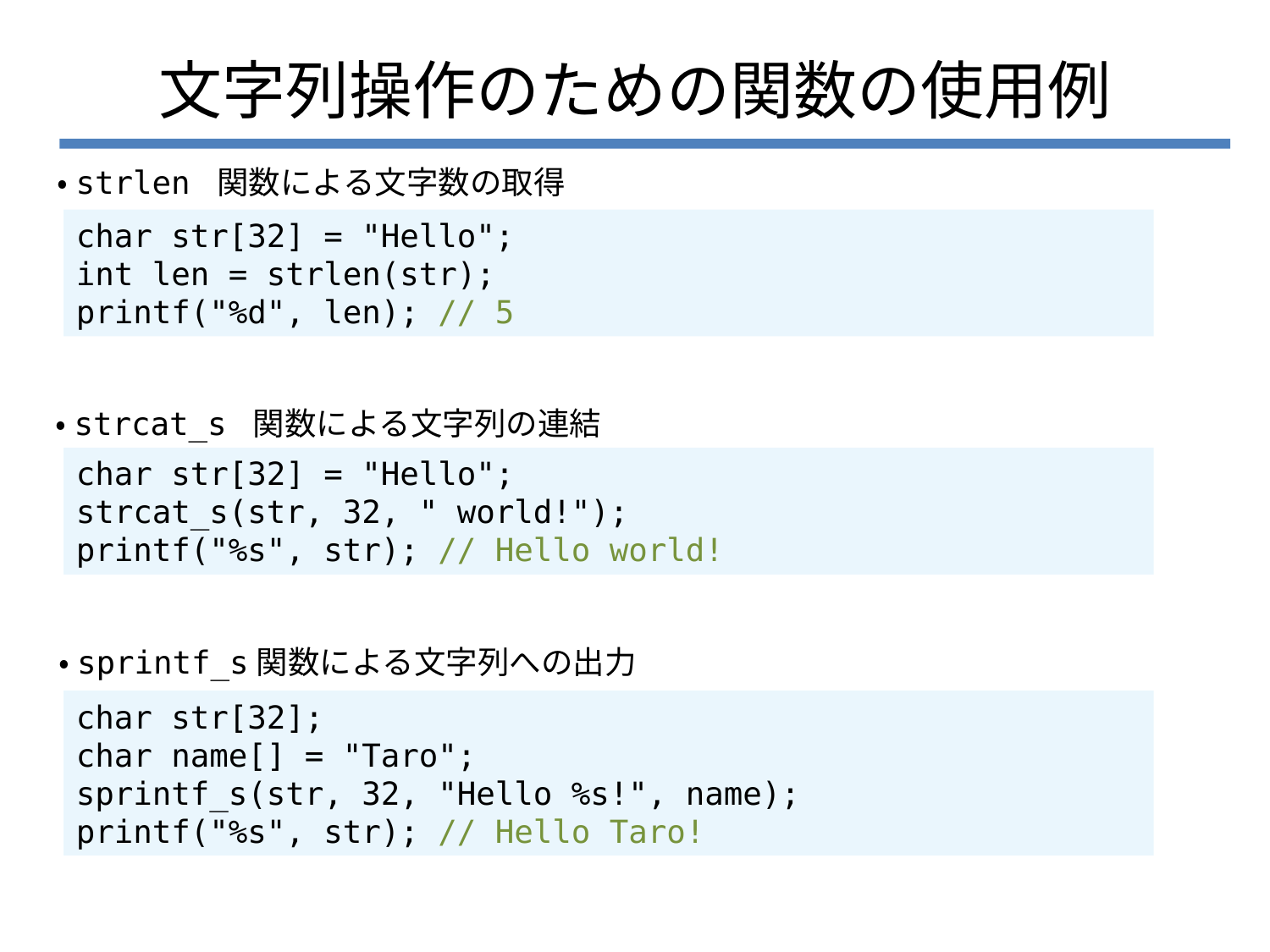

# 文字列操作のための関数の使用例
・strlen 関数による文字数の取得
char str[32] = "Hello";
int len = strlen(str);
printf("%d", len); // 5
・strcat_s 関数による文字列の連結
char str[32] = "Hello";
strcat_s(str, 32, " world!");
printf("%s", str); // Hello world!
・sprintf_s関数による文字列への出力
char str[32];
char name[] = "Taro";
sprintf_s(str, 32, "Hello %s!", name);
printf("%s", str); // Hello Taro!